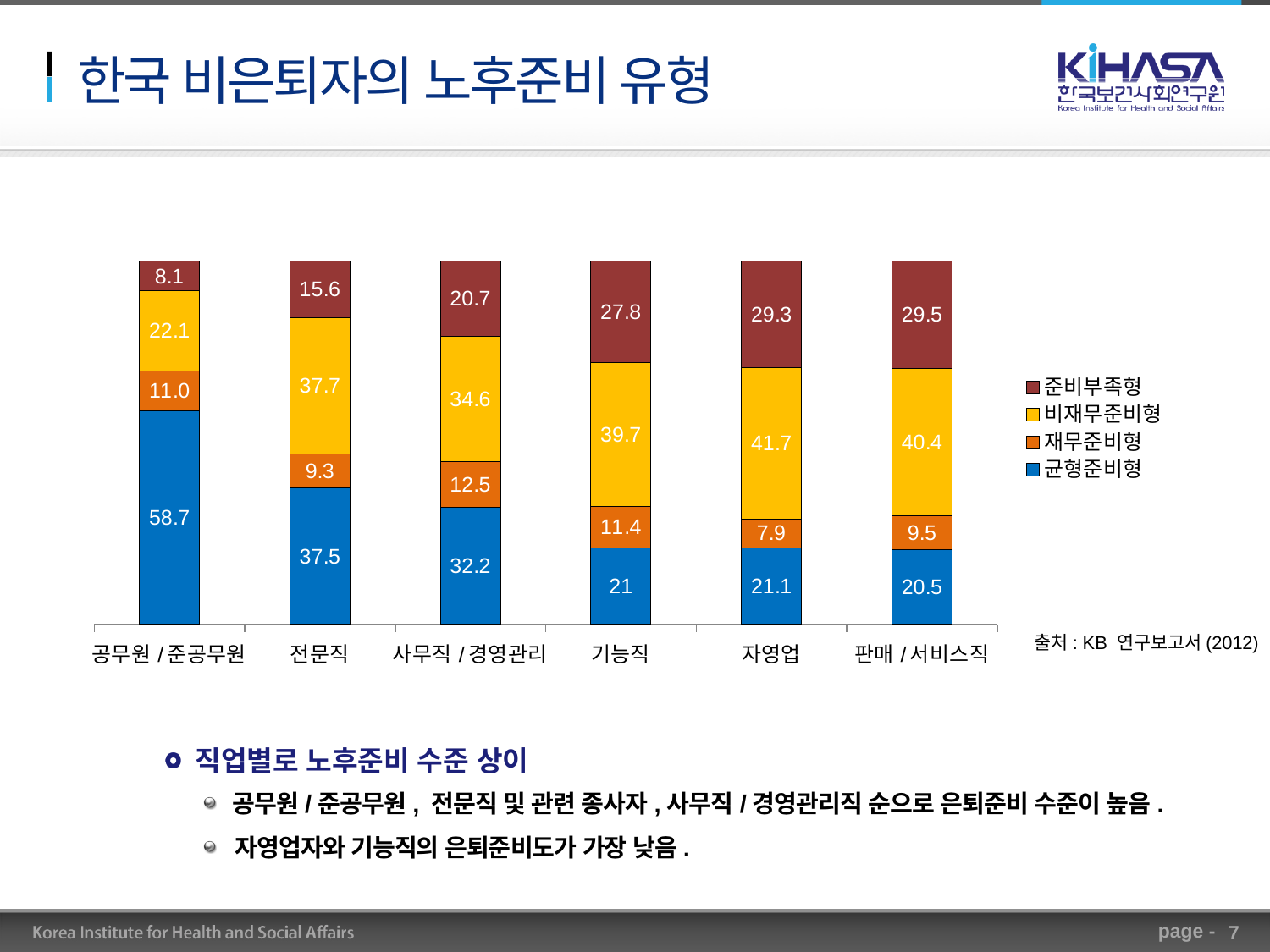

# 한국 비은퇴자의 노후준비 유형

### Chart

| Category | 균형준비형 | 재무준비형 | 비재무준비형 | 준비부족형 |
|---|---|---|---|---|
| 공무원/준공무원 | 58.7 | 11.0 | 22.1 | 8.1 |
| 전문직 | 37.5 | 9.3 | 37.7 | 15.6 |
| 사무직/경영관리 | 32.2 | 12.5 | 34.6 | 20.7 |
| 기능직 | 21.0 | 11.4 | 39.7 | 27.8 |
| 자영업 | 21.1 | 7.9 | 41.7 | 29.3 |
| 판매/서비스직 | 20.5 | 9.5 | 40.4 | 29.5 |
출처: KB 연구보고서(2012)

 직업별로 노후준비 수준 상이
  공무원/준공무원, 전문직 및 관련 종사자,사무직/경영관리직 순으로 은퇴준비 수준이 높음.
  자영업자와 기능직의 은퇴준비도가 가장 낮음.
7